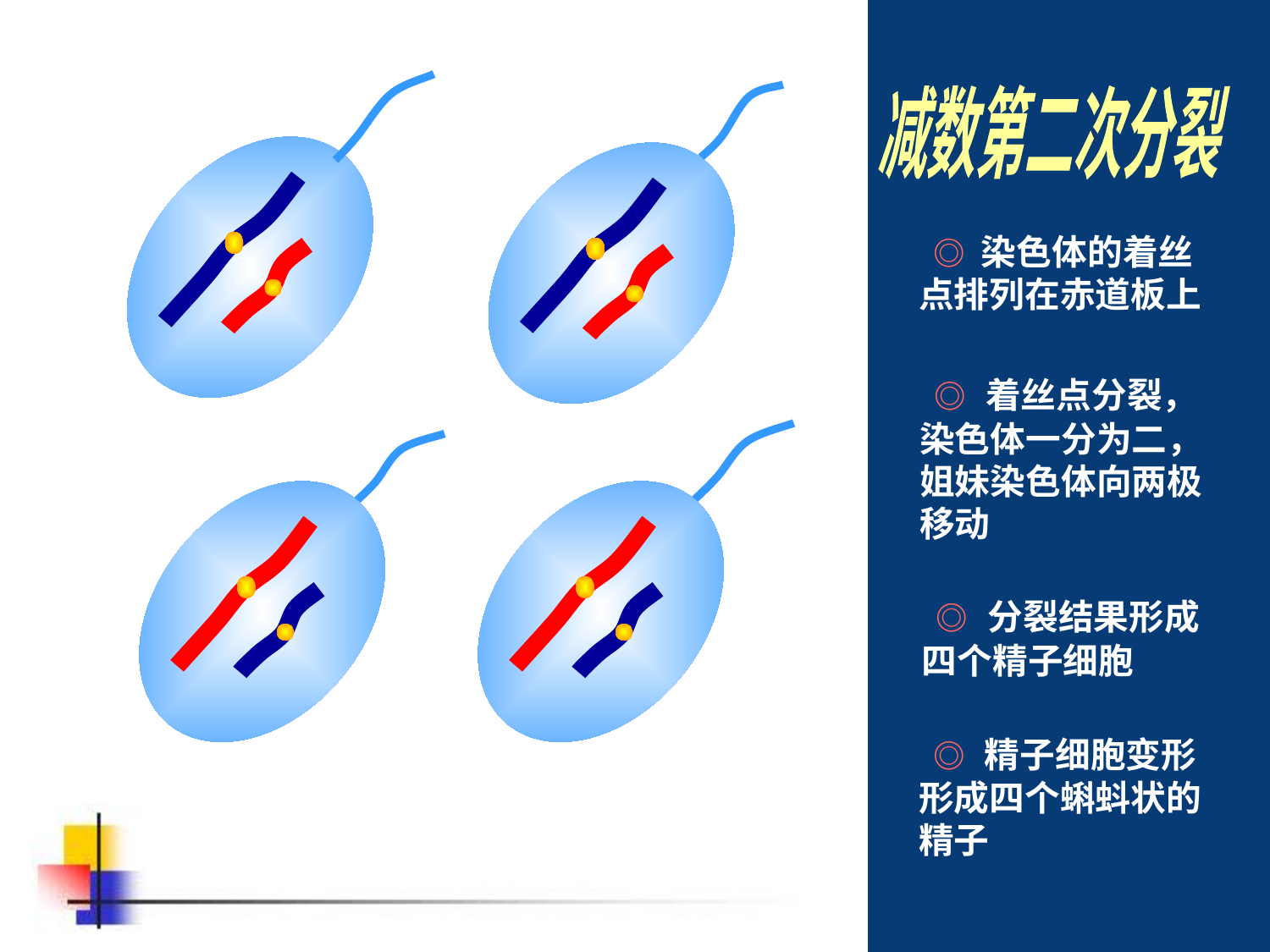

减数第二次分裂

  ◎ 染色体的着丝
点排列在赤道板上

  ◎ 着丝点分裂，
染色体一分为二，
姐妹染色体向两极
移动

  ◎ 分裂结果形成
四个精子细胞

  ◎ 精子细胞变形
形成四个蝌蚪状的
精子